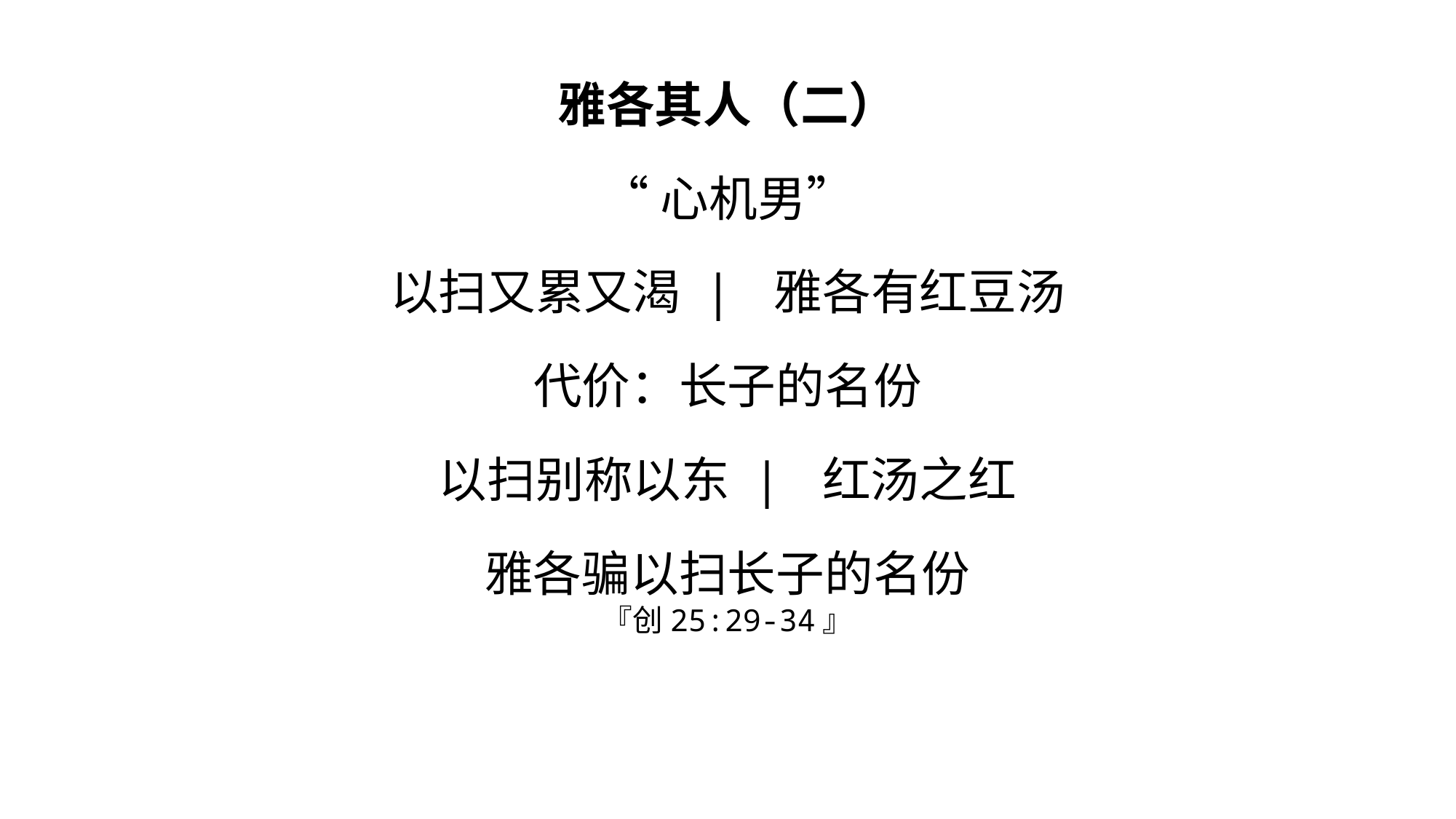

雅各其人（二）
“心机男”
以扫又累又渴 | 雅各有红豆汤
代价：长子的名份
以扫别称以东 | 红汤之红
雅各骗以扫长子的名份
『创25:29-34』